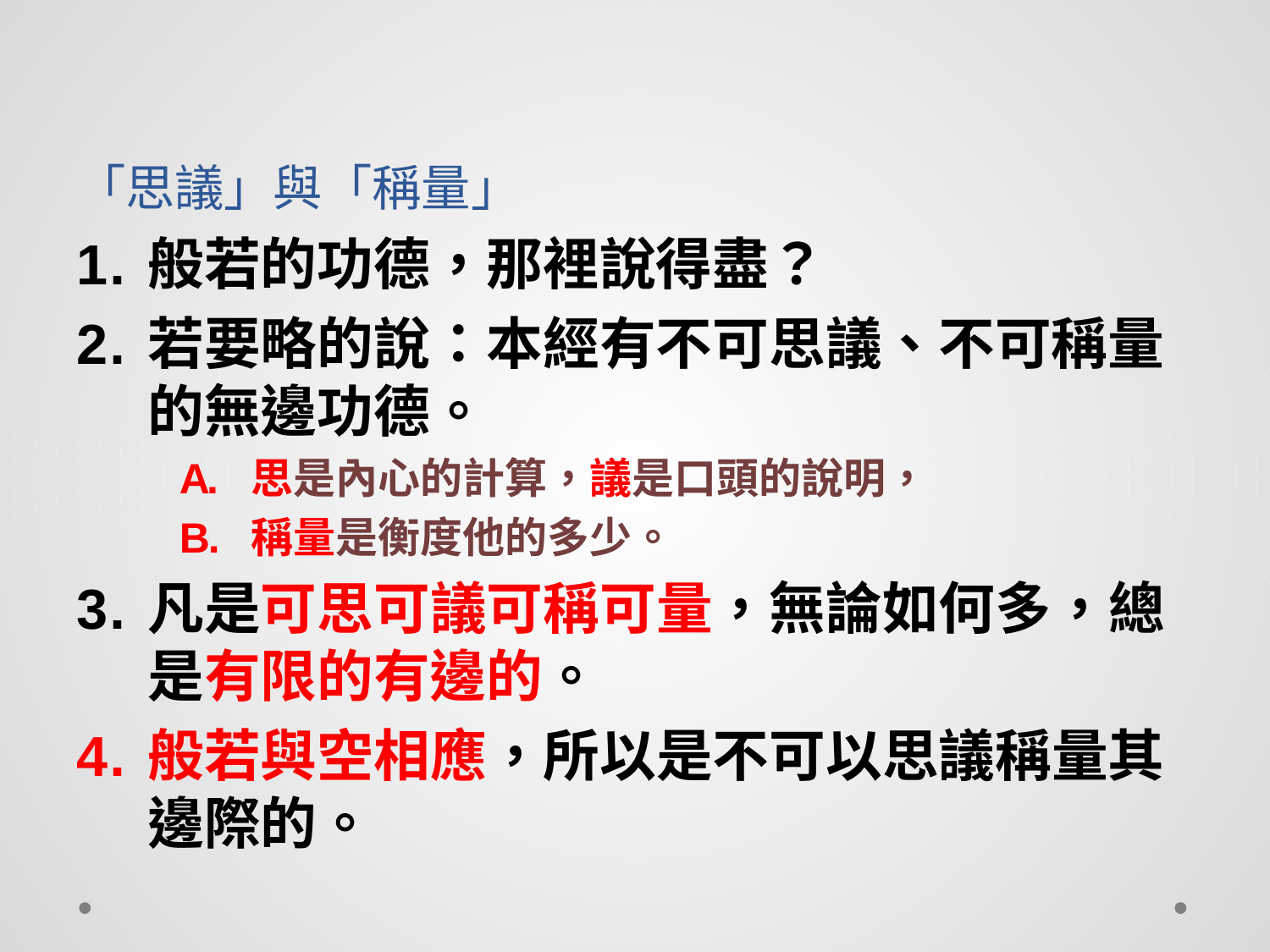

# 「思議」與「稱量」
般若的功德，那裡說得盡？
若要略的說：本經有不可思議、不可稱量的無邊功德。
思是內心的計算，議是口頭的說明，
稱量是衡度他的多少。
凡是可思可議可稱可量，無論如何多，總是有限的有邊的。
般若與空相應，所以是不可以思議稱量其邊際的。